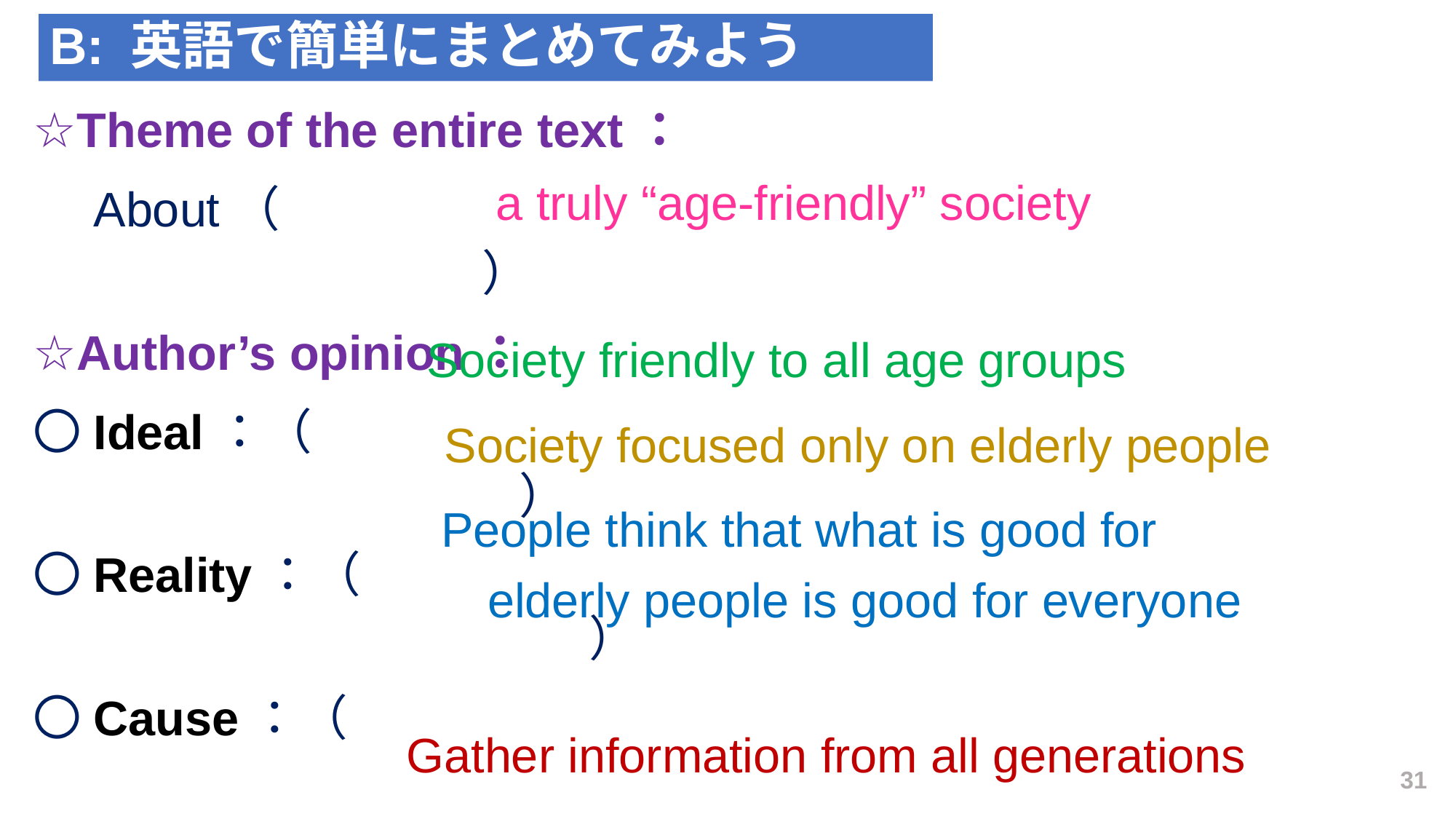

B: 英語で簡単にまとめてみよう
☆Theme of the entire text：
　About（　　　　　　　　　　　　　　　　　　　　　　　　　　　　　          　）
☆Author’s opinion：
〇Ideal：（　　　　　　　　　　　　　　　　　　　　　　　　　　　　　　　　）
〇Reality：（　　　　　　　　　　　　　　　　　　　　　　　　　　　　  　　　　）
〇Cause：（
　　　　　　　　　　　　　　　　　　　　　　　　　　　　　　　　　　　　　　      ）
〇Solution：
           (　                                                            　　　　　）
a truly “age-friendly” society
Society friendly to all age groups
Society focused only on elderly people
People think that what is good for
elderly people is good for everyone
Gather information from all generations